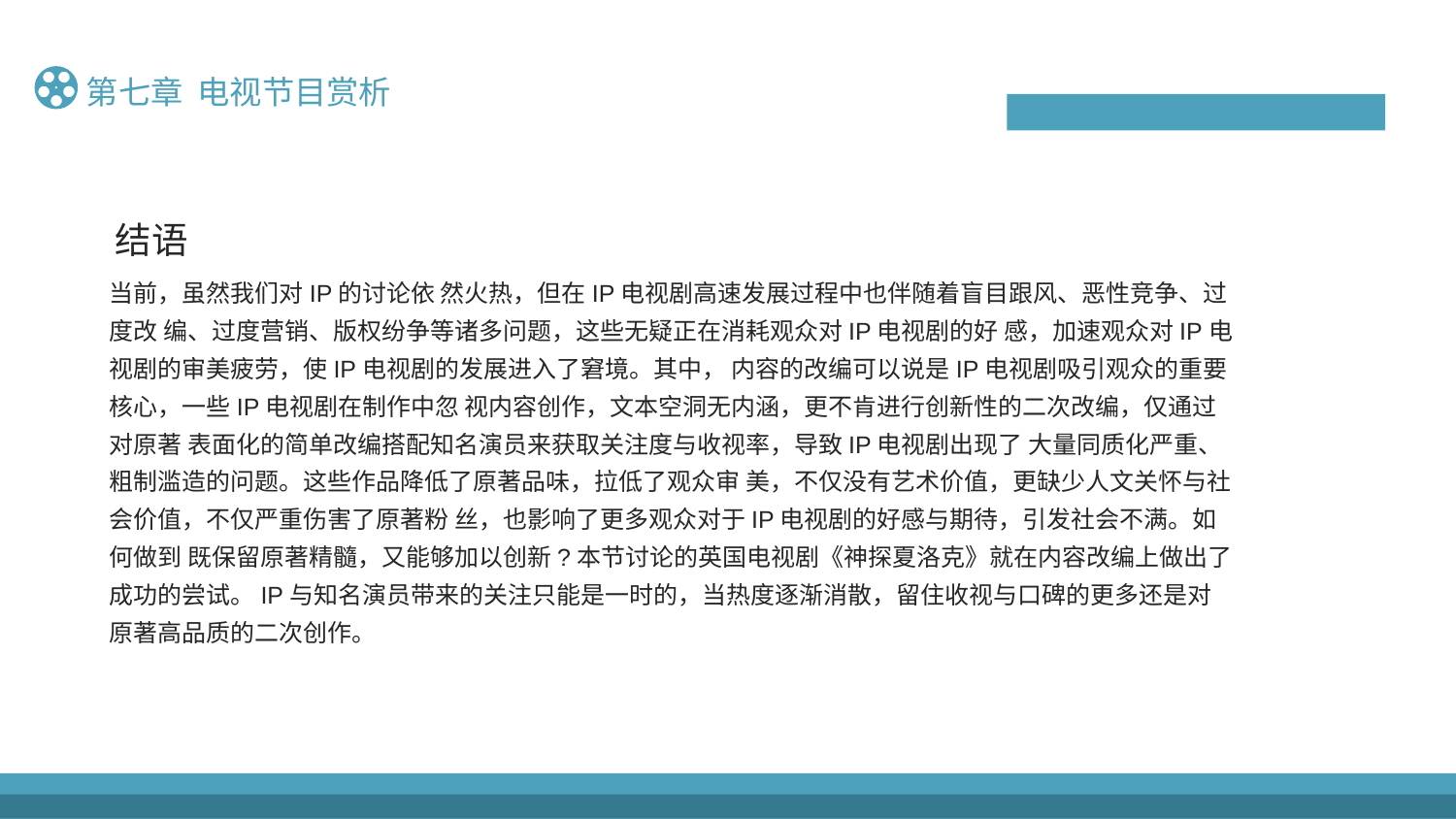

第七章  电视节目赏析

结语
当前，虽然我们对IP的讨论依 然火热，但在IP电视剧高速发展过程中也伴随着盲目跟风、恶性竞争、过度改 编、过度营销、版权纷争等诸多问题，这些无疑正在消耗观众对IP电视剧的好 感，加速观众对IP电视剧的审美疲劳，使IP电视剧的发展进入了窘境。其中， 内容的改编可以说是IP电视剧吸引观众的重要核心，一些IP电视剧在制作中忽 视内容创作，文本空洞无内涵，更不肯进行创新性的二次改编，仅通过对原著 表面化的简单改编搭配知名演员来获取关注度与收视率，导致IP电视剧出现了 大量同质化严重、粗制滥造的问题。这些作品降低了原著品味，拉低了观众审 美，不仅没有艺术价值，更缺少人文关怀与社会价值，不仅严重伤害了原著粉 丝，也影响了更多观众对于IP电视剧的好感与期待，引发社会不满。如何做到 既保留原著精髓，又能够加以创新?本节讨论的英国电视剧《神探夏洛克》就在内容改编上做出了成功的尝试。IP与知名演员带来的关注只能是一时的，当热度逐渐消散，留住收视与口碑的更多还是对原著高品质的二次创作。